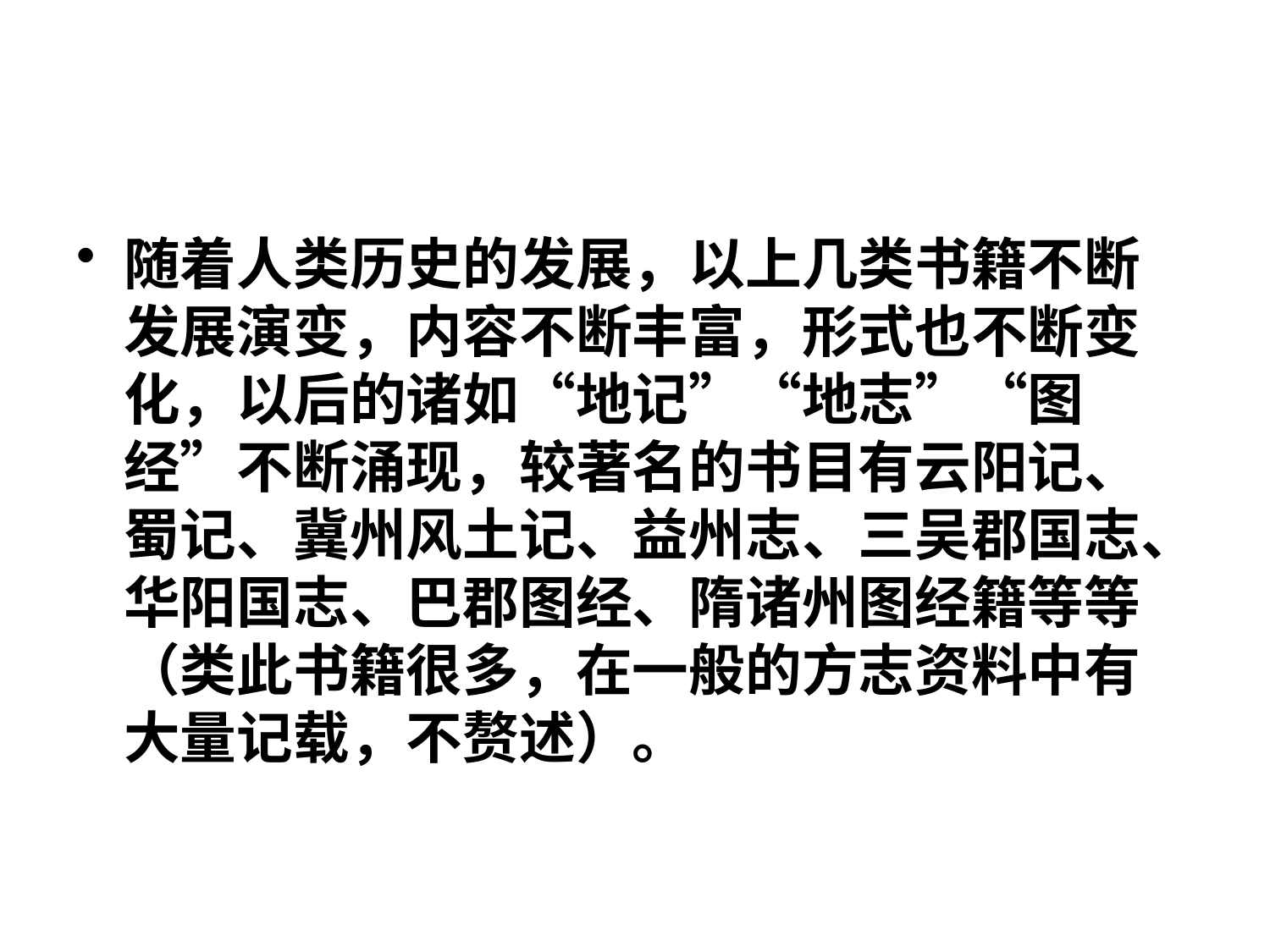

随着人类历史的发展，以上几类书籍不断发展演变，内容不断丰富，形式也不断变化，以后的诸如“地记”“地志”“图经”不断涌现，较著名的书目有云阳记、蜀记、冀州风土记、益州志、三吴郡国志、华阳国志、巴郡图经、隋诸州图经籍等等（类此书籍很多，在一般的方志资料中有大量记载，不赘述）。